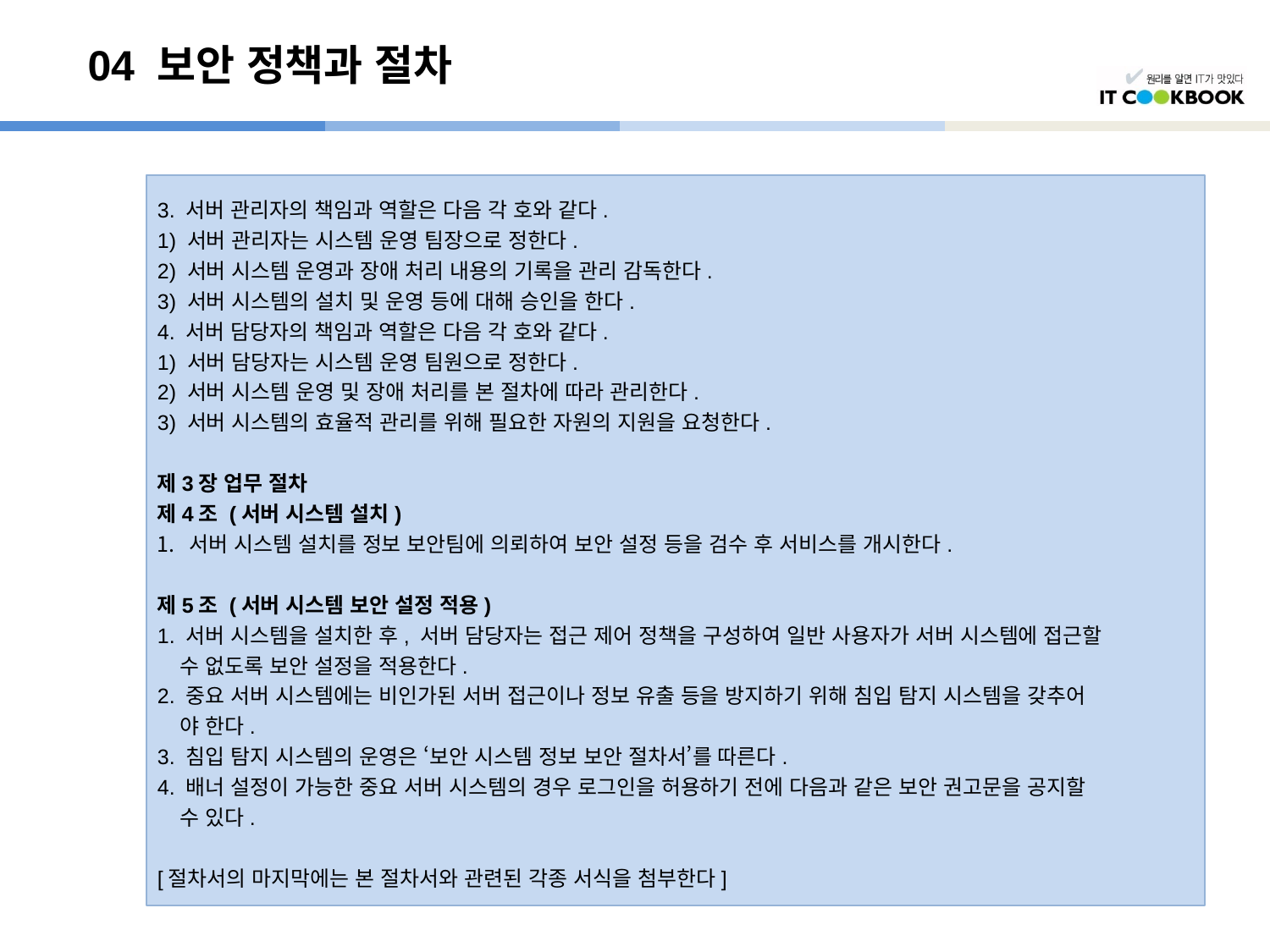

# 04 보안 정책과 절차

3. 서버 관리자의 책임과 역할은 다음 각 호와 같다.
1) 서버 관리자는 시스템 운영 팀장으로 정한다.
2) 서버 시스템 운영과 장애 처리 내용의 기록을 관리 감독한다.
3) 서버 시스템의 설치 및 운영 등에 대해 승인을 한다.
4. 서버 담당자의 책임과 역할은 다음 각 호와 같다.
1) 서버 담당자는 시스템 운영 팀원으로 정한다.
2) 서버 시스템 운영 및 장애 처리를 본 절차에 따라 관리한다.
3) 서버 시스템의 효율적 관리를 위해 필요한 자원의 지원을 요청한다.

제3장 업무 절차
제4조 (서버 시스템 설치)
서버 시스템 설치를 정보 보안팀에 의뢰하여 보안 설정 등을 검수 후 서비스를 개시한다.

제5조 (서버 시스템 보안 설정 적용)
1. 서버 시스템을 설치한 후, 서버 담당자는 접근 제어 정책을 구성하여 일반 사용자가 서버 시스템에 접근할
   수 없도록 보안 설정을 적용한다.
2. 중요 서버 시스템에는 비인가된 서버 접근이나 정보 유출 등을 방지하기 위해 침입 탐지 시스템을 갖추어
   야 한다.
3. 침입 탐지 시스템의 운영은 ‘보안 시스템 정보 보안 절차서’를 따른다.
4. 배너 설정이 가능한 중요 서버 시스템의 경우 로그인을 허용하기 전에 다음과 같은 보안 권고문을 공지할
   수 있다.

[절차서의 마지막에는 본 절차서와 관련된 각종 서식을 첨부한다]